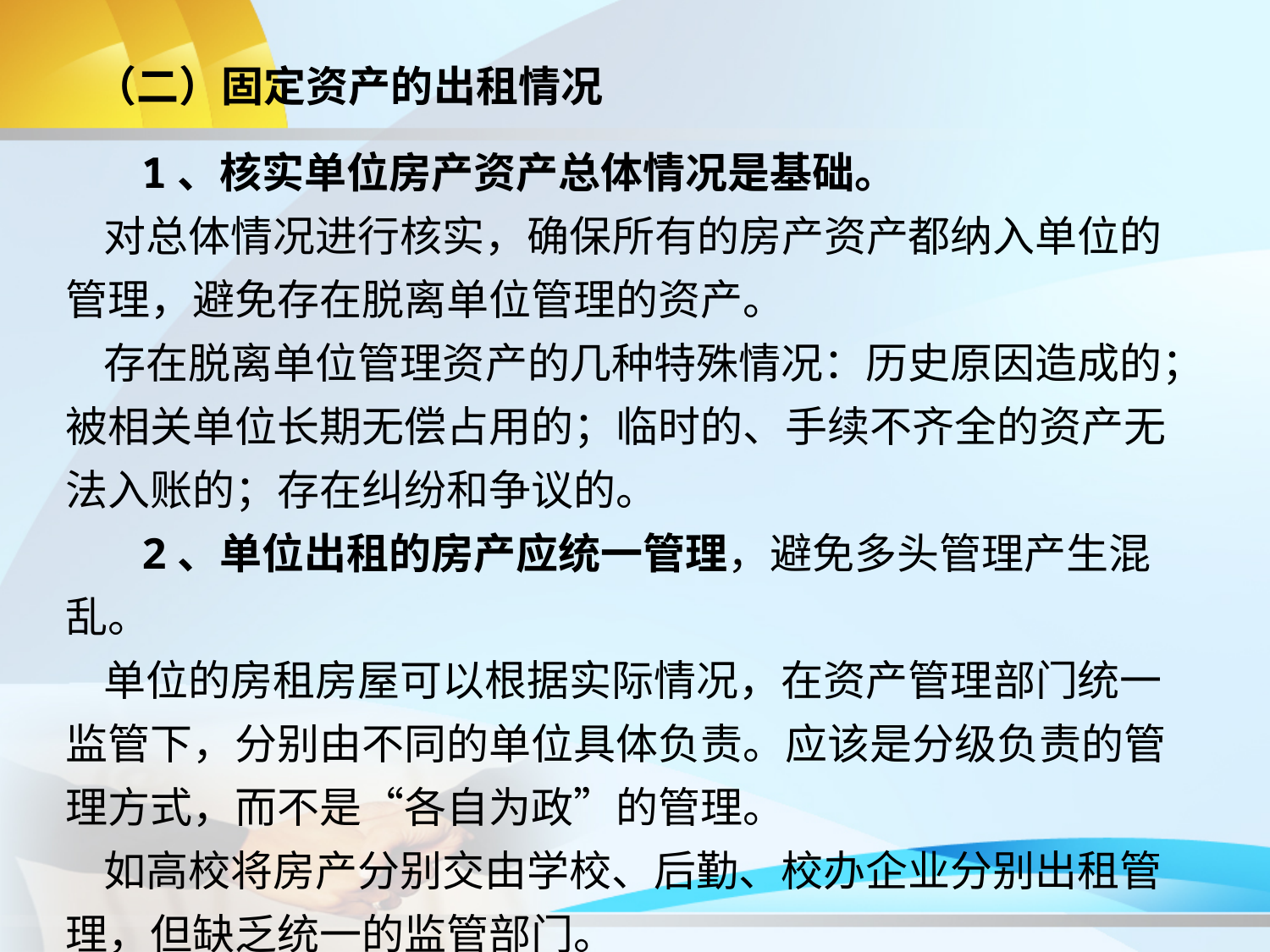

（二）固定资产的出租情况
   1、核实单位房产资产总体情况是基础。
   对总体情况进行核实，确保所有的房产资产都纳入单位的管理，避免存在脱离单位管理的资产。
   存在脱离单位管理资产的几种特殊情况：历史原因造成的；被相关单位长期无偿占用的；临时的、手续不齐全的资产无法入账的；存在纠纷和争议的。
   2、单位出租的房产应统一管理，避免多头管理产生混乱。
   单位的房租房屋可以根据实际情况，在资产管理部门统一监管下，分别由不同的单位具体负责。应该是分级负责的管理方式，而不是“各自为政”的管理。
   如高校将房产分别交由学校、后勤、校办企业分别出租管理，但缺乏统一的监管部门。